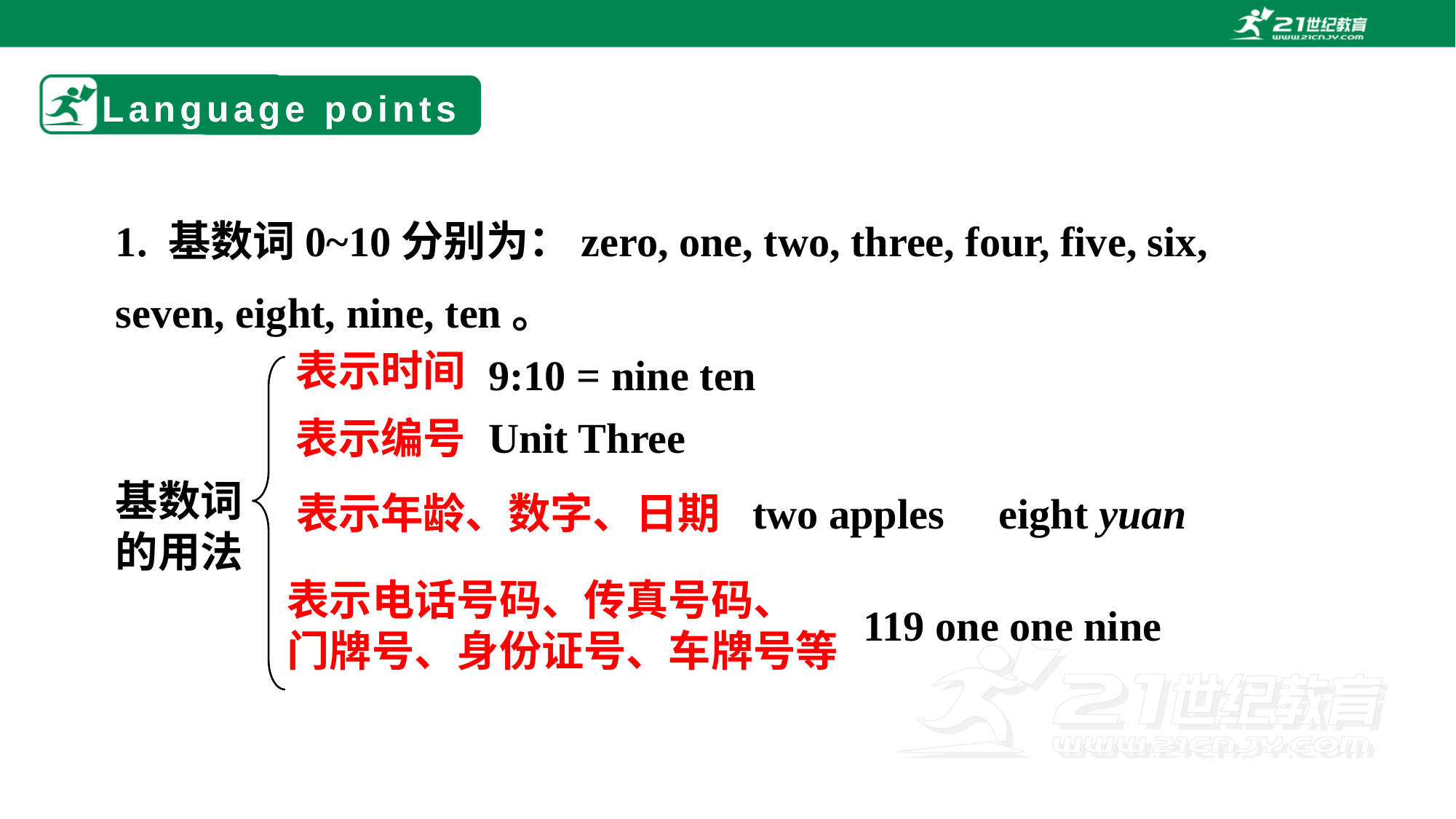

# Language points
1. 基数词0~10分别为：zero, one, two, three, four, five, six, seven, eight, nine, ten。
9:10 = nine ten
表示时间

Unit Three
表示编号
基数词
的用法
表示年龄、数字、日期
two apples
eight yuan
表示电话号码、传真号码、
门牌号、身份证号、车牌号等
119 one one nine